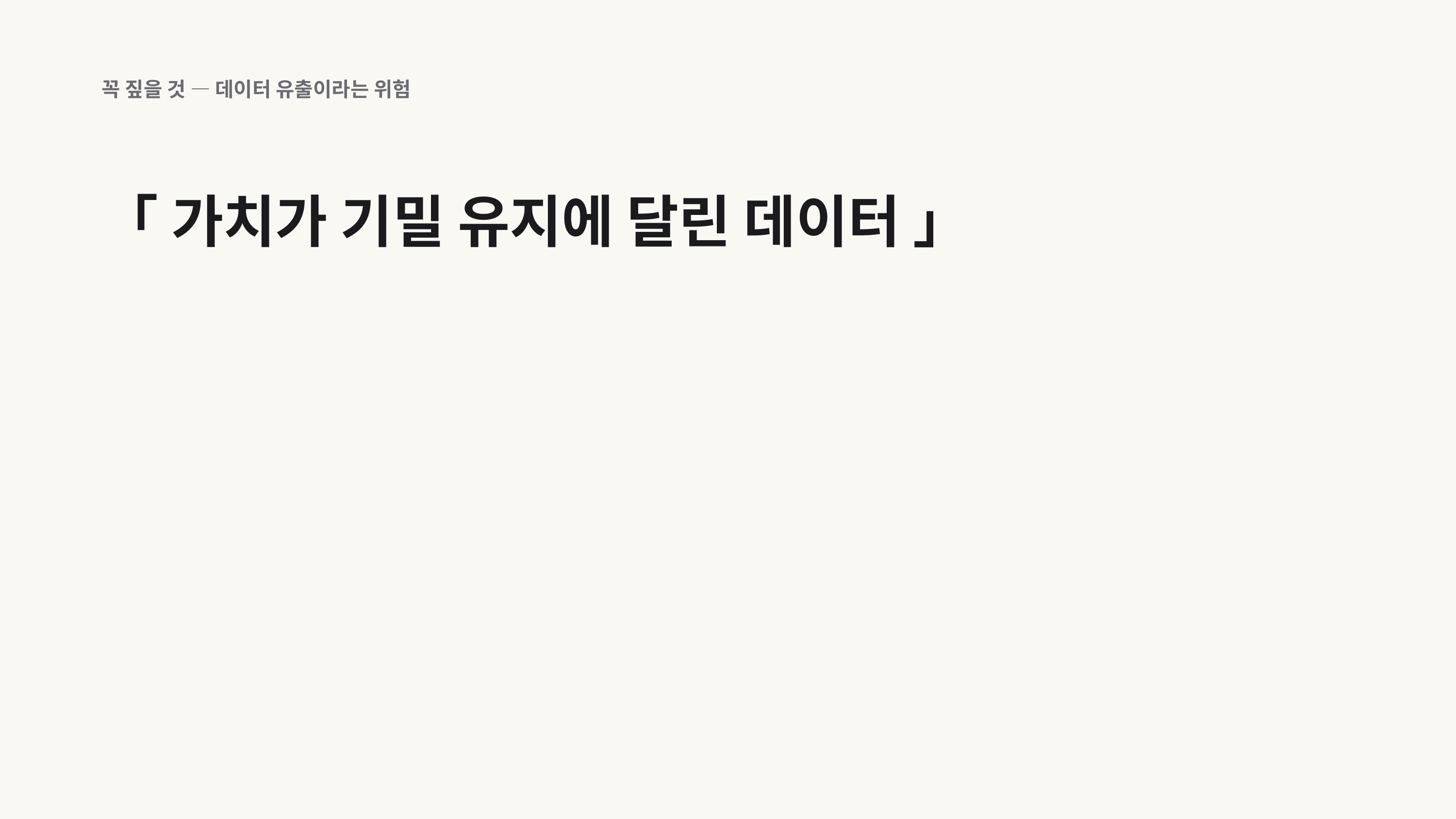

꼭 짚을 것 — 데이터 유출이라는 위험
「 가치가 기밀 유지에 달린 데이터 」